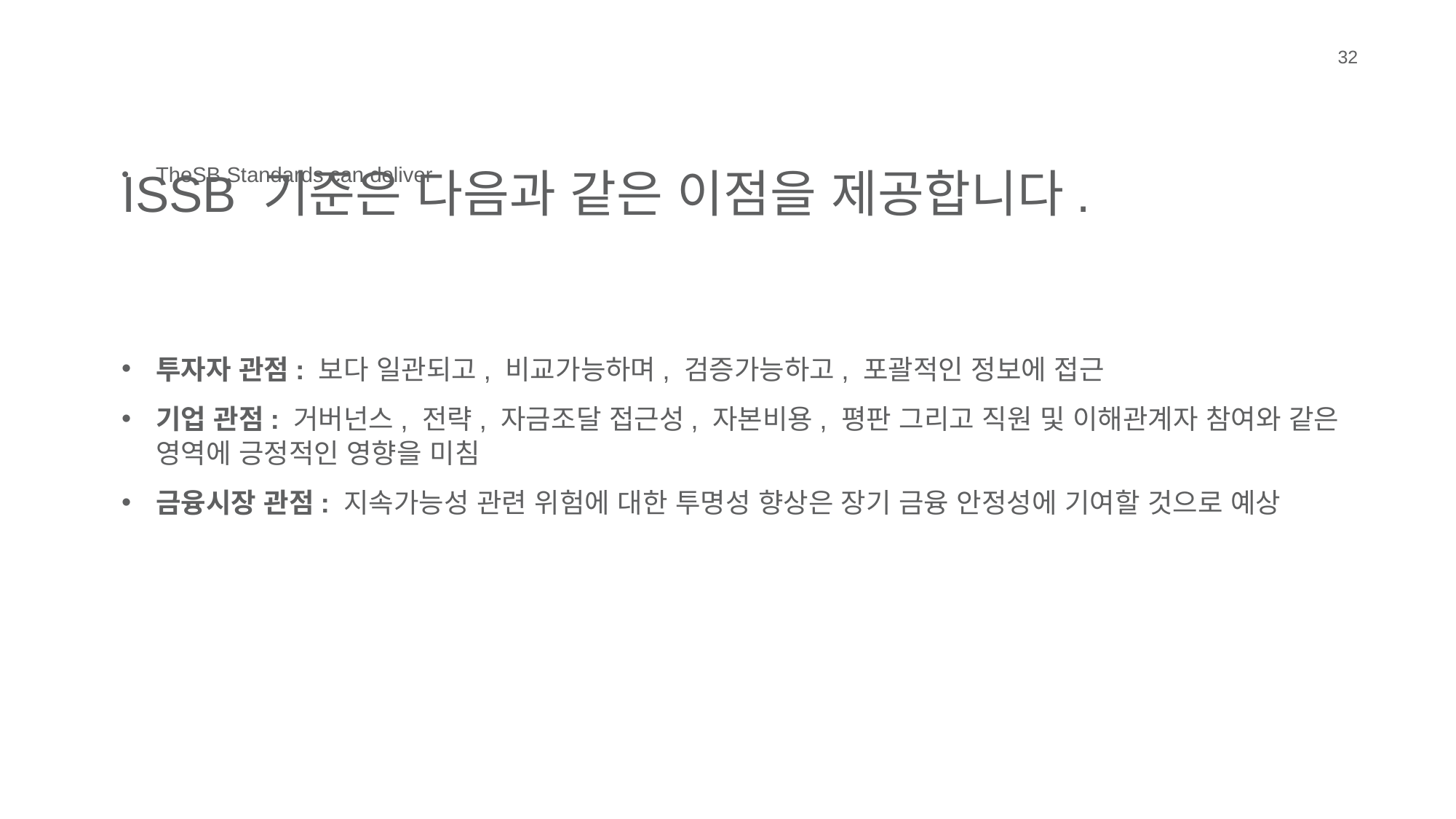

32
ISSB 기준은 다음과 같은 이점을 제공합니다.
TheSB Standards can deliver
투자자 관점: 보다 일관되고, 비교가능하며, 검증가능하고, 포괄적인 정보에 접근
기업 관점: 거버넌스, 전략, 자금조달 접근성, 자본비용, 평판 그리고 직원 및 이해관계자 참여와 같은 영역에 긍정적인 영향을 미침
금융시장 관점: 지속가능성 관련 위험에 대한 투명성 향상은 장기 금융 안정성에 기여할 것으로 예상